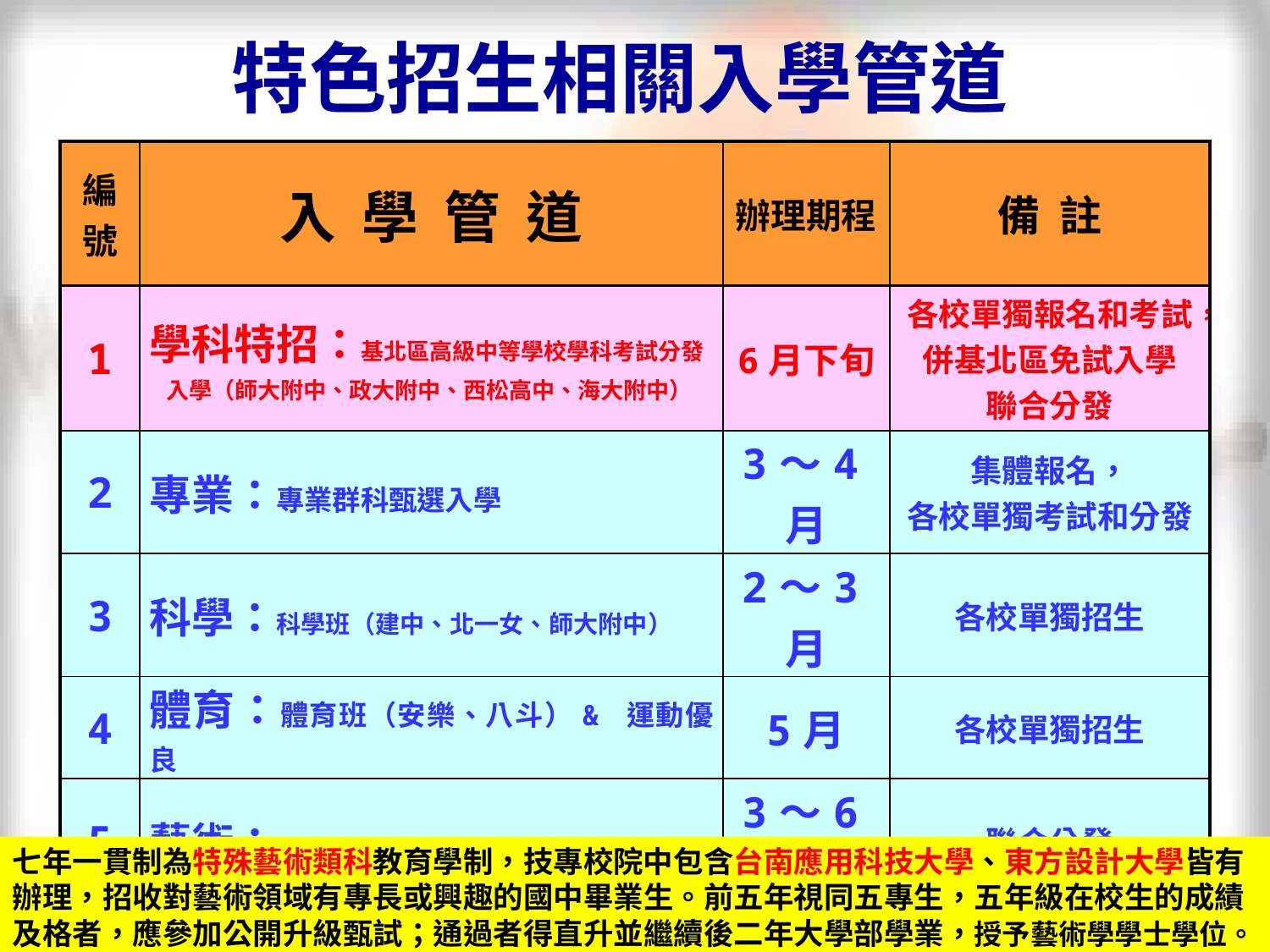

特色招生相關入學管道
| 編號 | 入 學 管 道 | 辦理期程 | 備 註 |
| --- | --- | --- | --- |
| 1 | 學科特招：基北區高級中等學校學科考試分發 入學（師大附中、政大附中、西松高中、海大附中） | 6月下旬 | 各校單獨報名和考試， 併基北區免試入學 聯合分發 |
| 2 | 專業：專業群科甄選入學 | 3〜4月 | 集體報名， 各校單獨考試和分發 |
| 3 | 科學：科學班（建中、北一女、師大附中） | 2〜3月 | 各校單獨招生 |
| 4 | 體育：體育班（安樂、八斗）& 運動優良 | 5月 | 各校單獨招生 |
| 5 | 藝術：藝術才能班（音樂、美術、舞蹈、戲劇） | 3〜6月 | 聯合分發 |
| 6 | 七年一貫甄選入學（音樂、美術、舞蹈） | 2〜4月 | 各校單獨招生 |
七年一貫制為特殊藝術類科教育學制，技專校院中包含台南應用科技大學、東方設計大學皆有辦理，招收對藝術領域有專長或興趣的國中畢業生。前五年視同五專生，五年級在校生的成績及格者，應參加公開升級甄試；通過者得直升並繼續後二年大學部學業，授予藝術學學士學位。